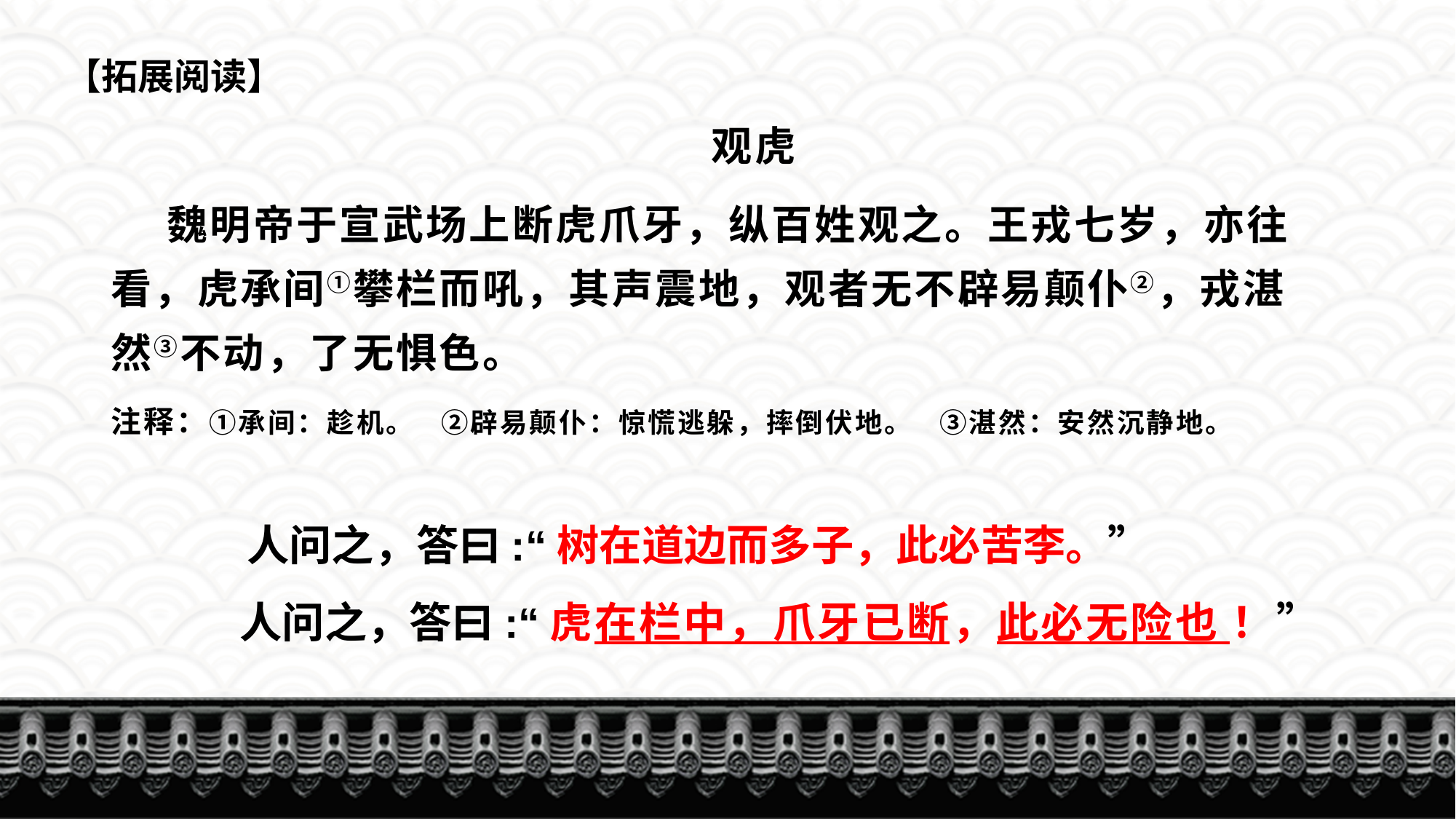

【拓展阅读】
      观虎
    魏明帝于宣武场上断虎爪牙，纵百姓观之。王戎七岁，亦往看，虎承间①攀栏而吼，其声震地，观者无不辟易颠仆②，戎湛然③不动，了无惧色。
注释：①承间：趁机。   ②辟易颠仆：惊慌逃躲，摔倒伏地。   ③湛然：安然沉静地。
人问之，答曰:“树在道边而多子，此必苦李。”
人问之，答曰:“虎在栏中，爪牙已断，此必无险也 ！”